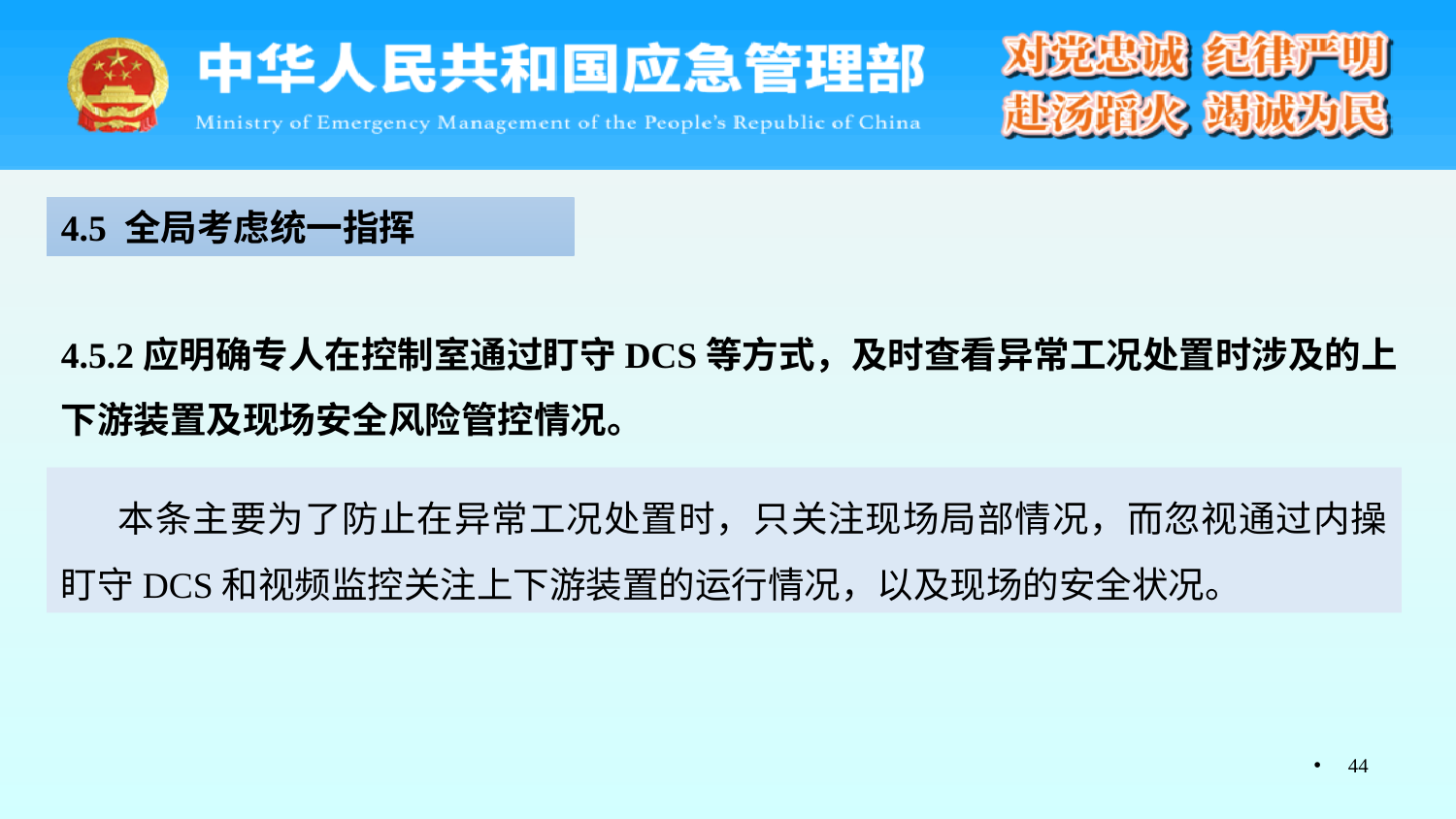

4.5 全局考虑统一指挥
4.5.2应明确专人在控制室通过盯守DCS等方式，及时查看异常工况处置时涉及的上下游装置及现场安全风险管控情况。
本条主要为了防止在异常工况处置时，只关注现场局部情况，而忽视通过内操盯守DCS和视频监控关注上下游装置的运行情况，以及现场的安全状况。
44